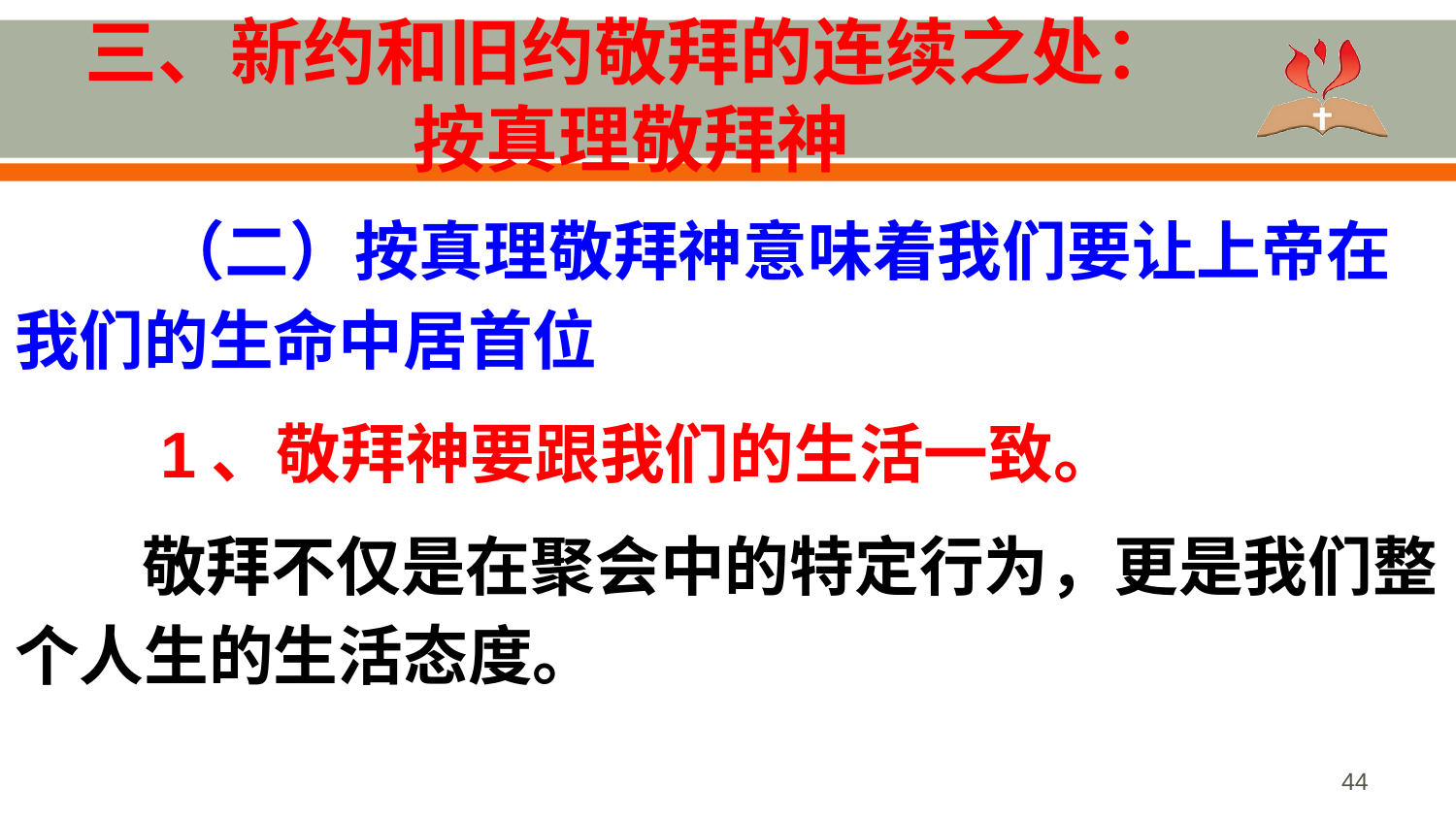

# 三、新约和旧约敬拜的连续之处：按真理敬拜神
	（二）按真理敬拜神意味着我们要让上帝在我们的生命中居首位
	1、敬拜神要跟我们的生活一致。
敬拜不仅是在聚会中的特定行为，更是我们整个人生的生活态度。

44